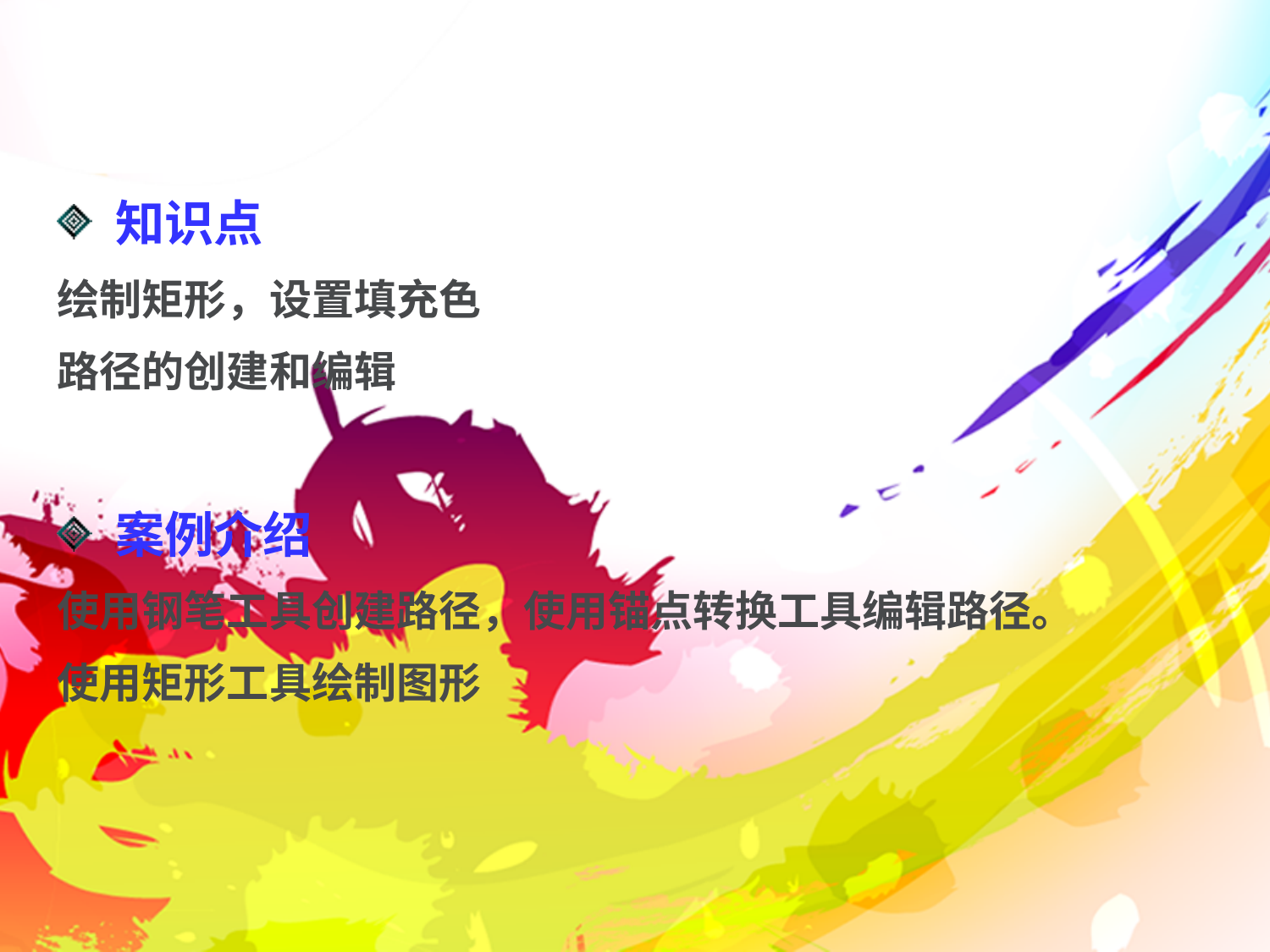

知识点
绘制矩形，设置填充色
路径的创建和编辑

 案例介绍
使用钢笔工具创建路径，使用锚点转换工具编辑路径。
使用矩形工具绘制图形